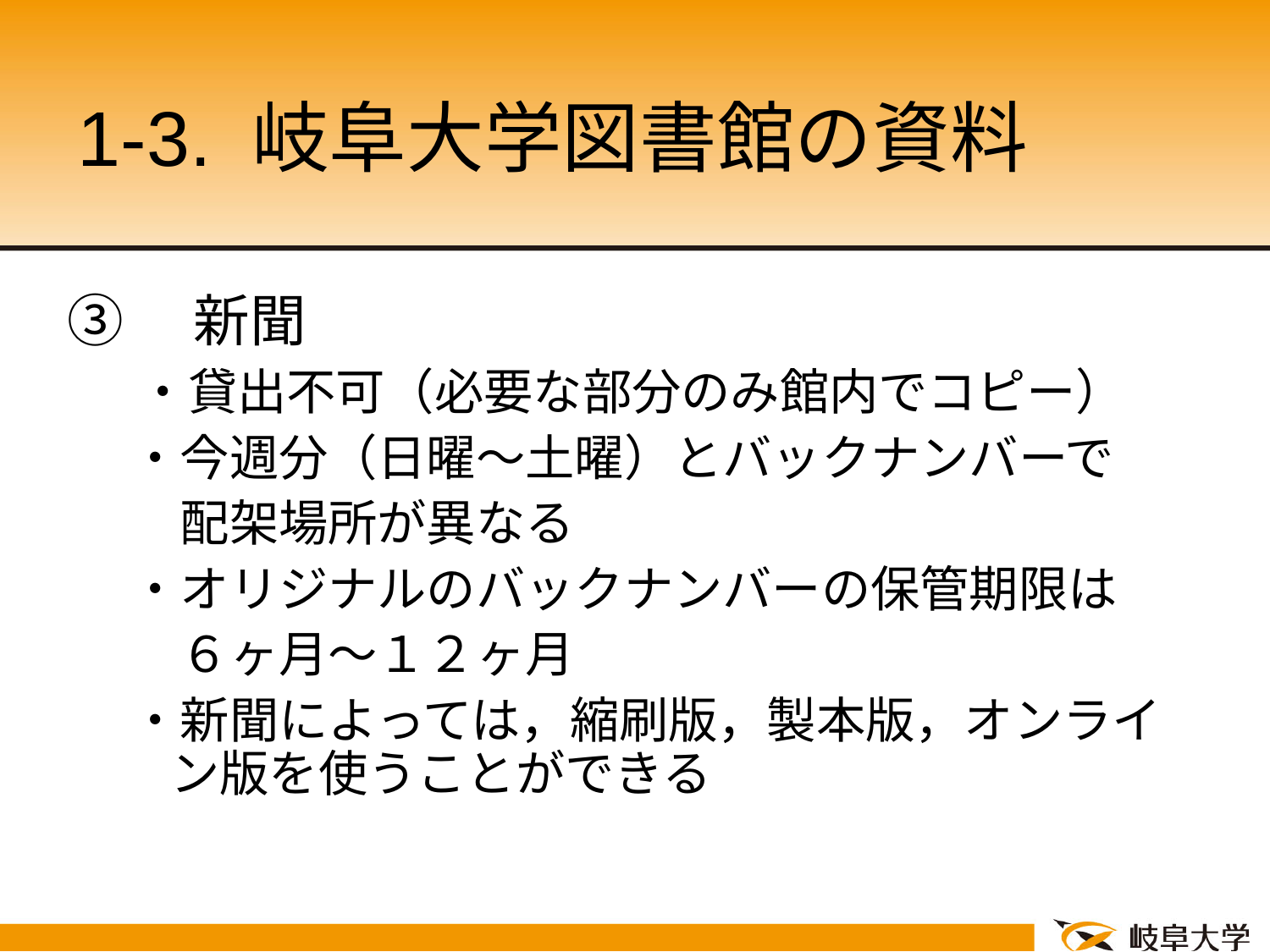

# 1-3. 岐阜大学図書館の資料
③　新聞
　  ・貸出不可（必要な部分のみ館内でコピー）
・今週分（日曜～土曜）とバックナンバーで
　配架場所が異なる
・オリジナルのバックナンバーの保管期限は
　６ヶ月～１２ヶ月
・新聞によっては，縮刷版，製本版，オンライン版を使うことができる